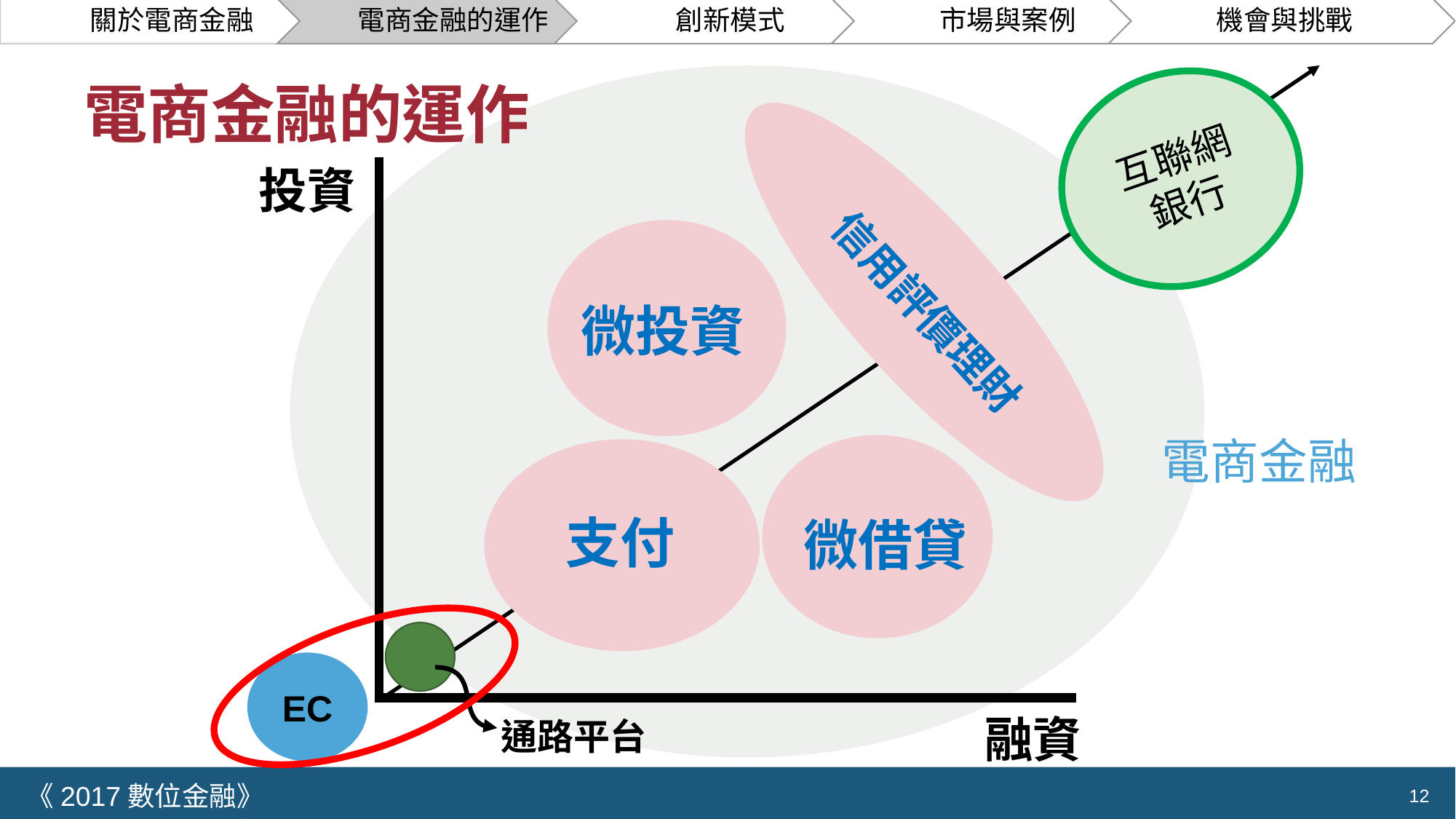

關於電商金融
電商金融的運作
創新模式
市場與案例
機會與挑戰
# 電商金融的運作

信用評價理財

互聯網銀行
投資

微投資
電商金融

微借貸

支付

EC
融資
通路平台

《2017數位金融》                                                                                                                                             	NCTU.IIM.IEBI Lab
12